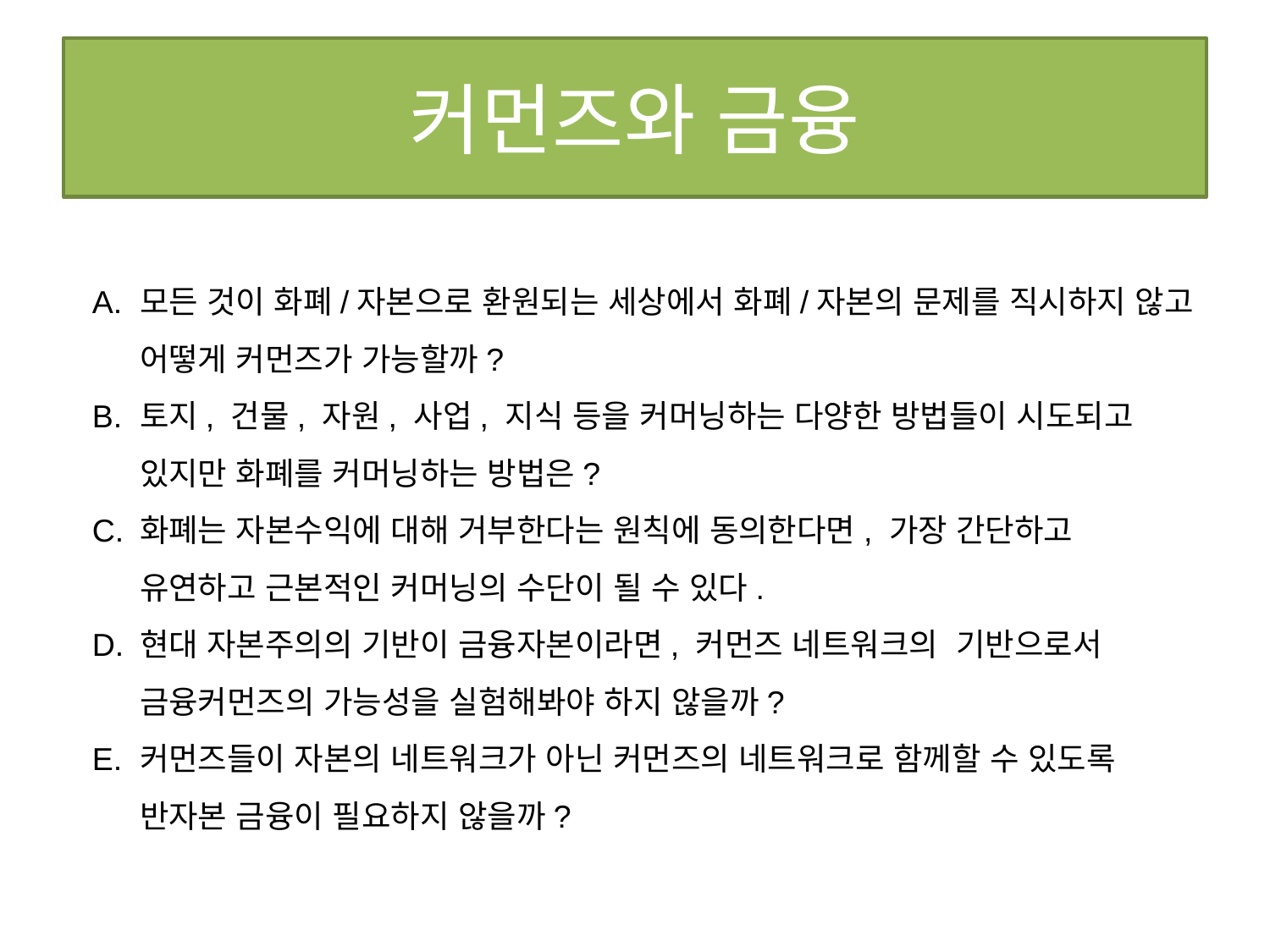

# 커먼즈와 금융
모든 것이 화폐/자본으로 환원되는 세상에서 화폐/자본의 문제를 직시하지 않고 어떻게 커먼즈가 가능할까?
토지, 건물, 자원, 사업, 지식 등을 커머닝하는 다양한 방법들이 시도되고 있지만 화폐를 커머닝하는 방법은?
화폐는 자본수익에 대해 거부한다는 원칙에 동의한다면, 가장 간단하고 유연하고 근본적인 커머닝의 수단이 될 수 있다.
현대 자본주의의 기반이 금융자본이라면, 커먼즈 네트워크의  기반으로서 금융커먼즈의 가능성을 실험해봐야 하지 않을까?
커먼즈들이 자본의 네트워크가 아닌 커먼즈의 네트워크로 함께할 수 있도록 반자본 금융이 필요하지 않을까?